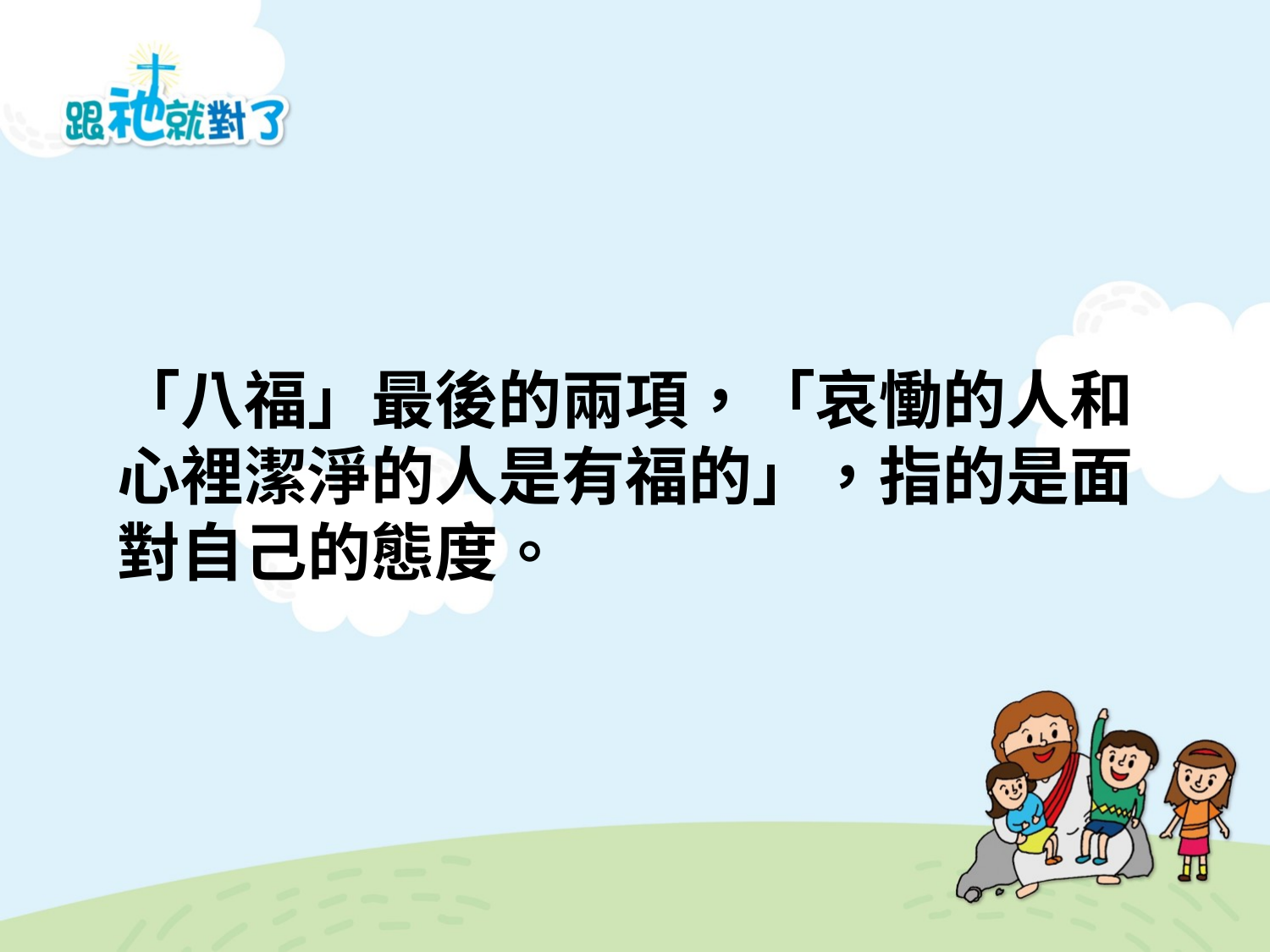

「八福」最後的兩項，「哀慟的人和心裡潔淨的人是有福的」，指的是面對自己的態度。